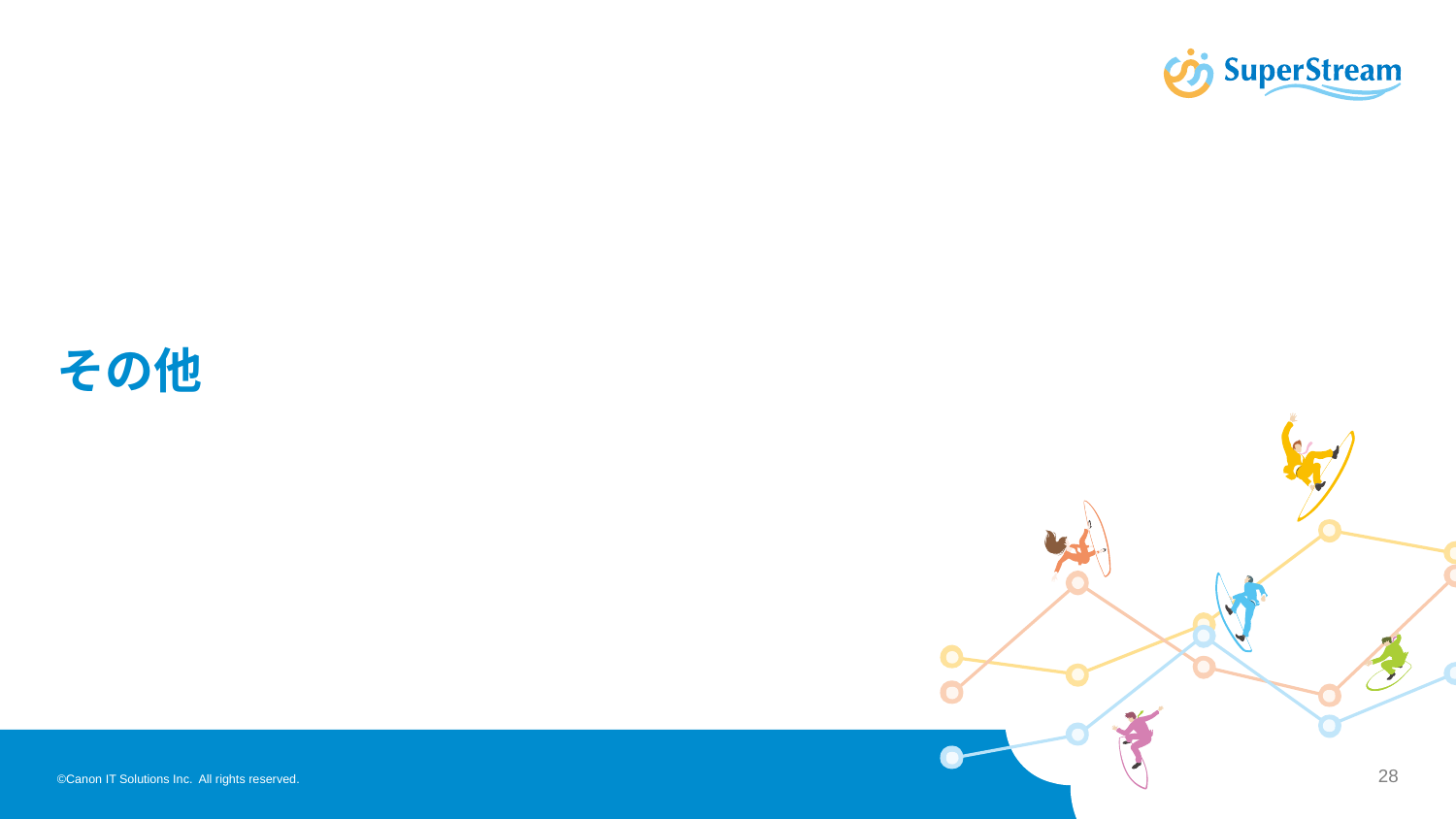

# その他
©Canon IT Solutions Inc.  All rights reserved.
28